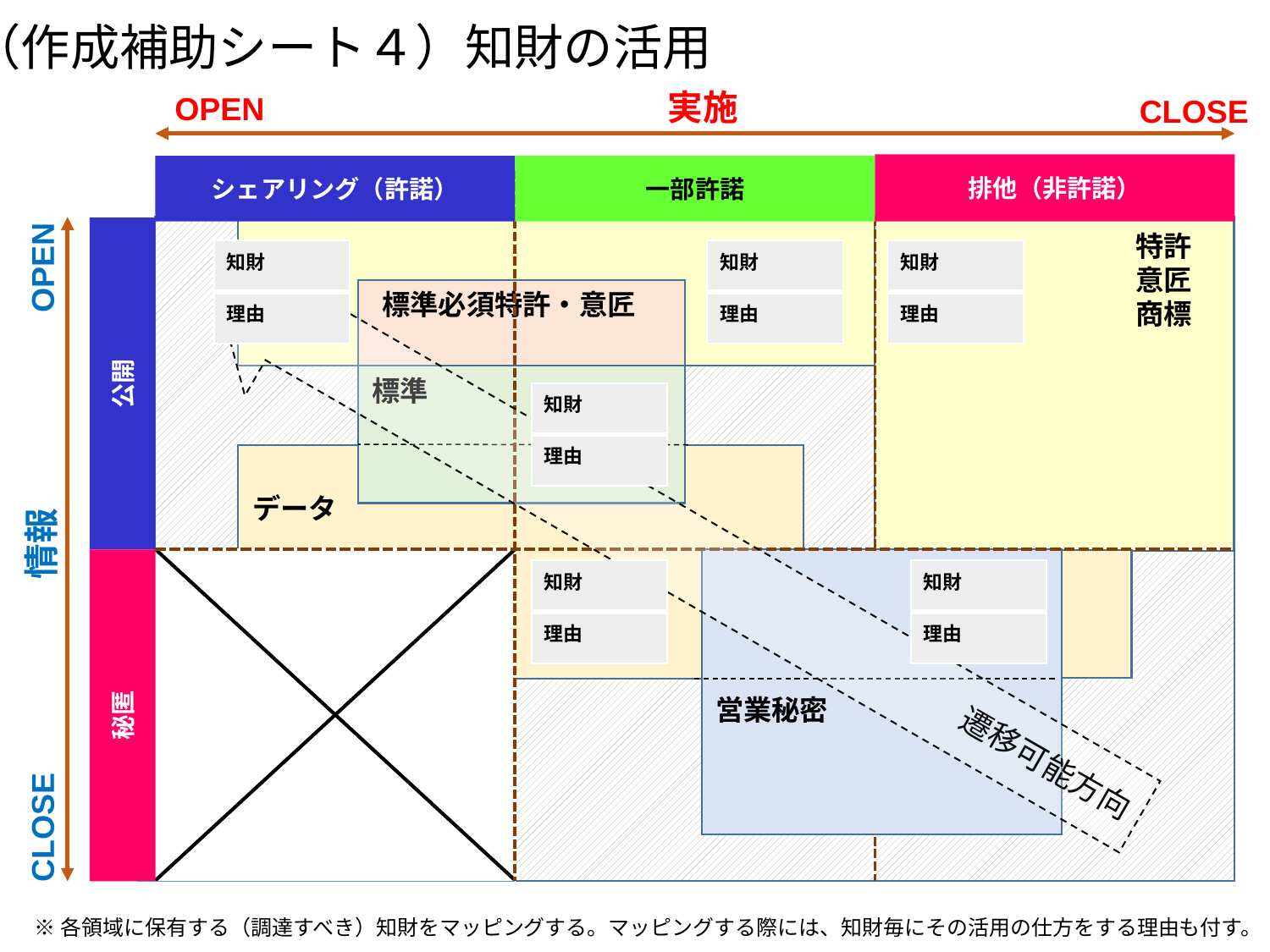

| 知財 |
| --- |
| 理由 |
| 知財 |
| --- |
| 理由 |
| 知財 |
| --- |
| 理由 |
| 知財 |
| --- |
| 理由 |
| 知財 |
| --- |
| 理由 |
| 知財 |
| --- |
| 理由 |